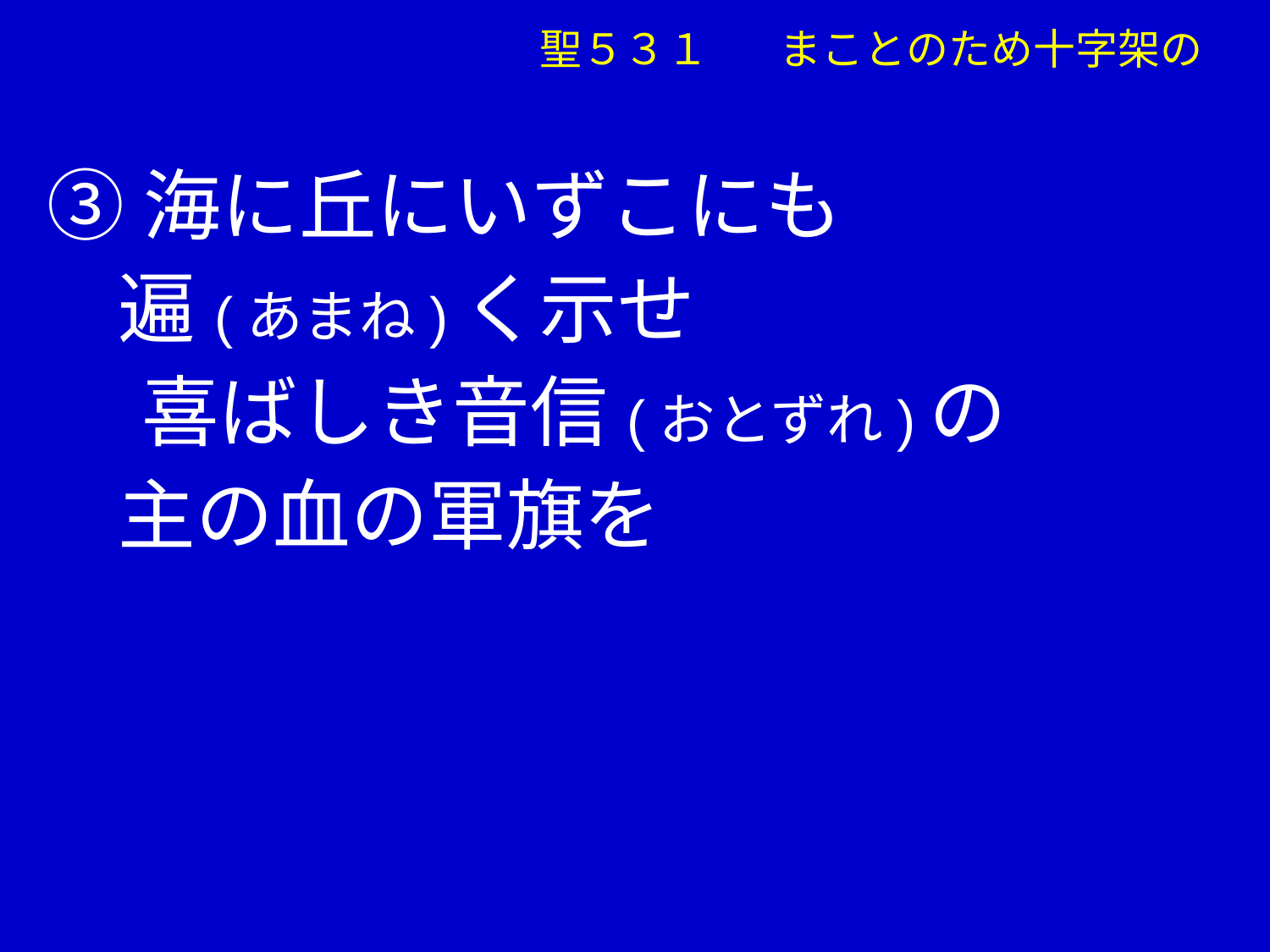

聖５３１   　まことのため十字架の
③海に丘にいずこにも
   遍(あまね)く示せ
　 喜ばしき音信(おとずれ)の
   主の血の軍旗を